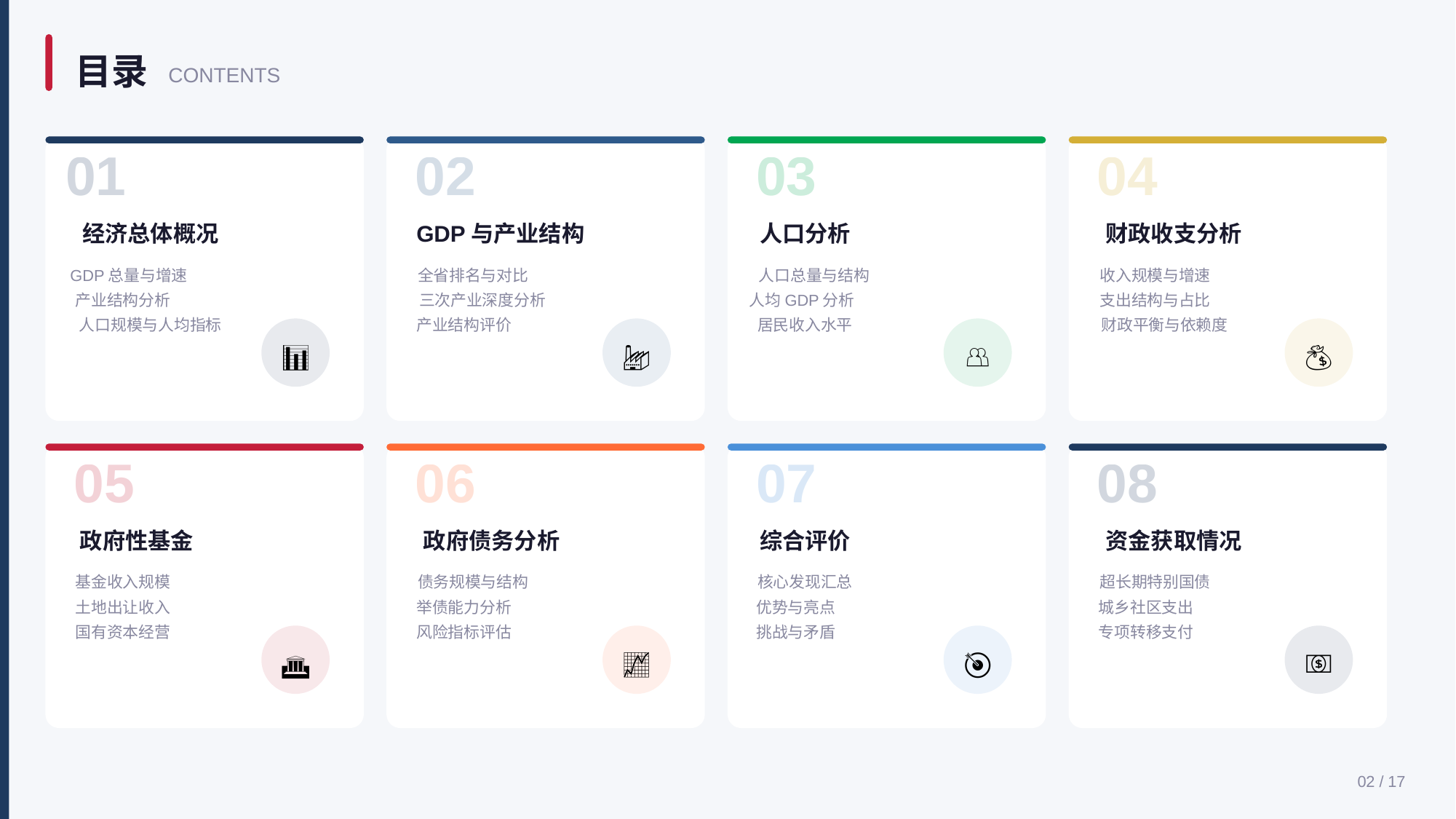

目录
CONTENTS

01
经济总体概况
GDP总量与增速
产业结构分析
人口规模与人均指标

📊

02
GDP与产业结构
全省排名与对比
三次产业深度分析
产业结构评价

🏭

03
人口分析
人口总量与结构
人均GDP分析
居民收入水平

👥

04
财政收支分析
收入规模与增速
支出结构与占比
财政平衡与依赖度

💰

05
政府性基金
基金收入规模
土地出让收入
国有资本经营

🏛️

06
政府债务分析
债务规模与结构
举债能力分析
风险指标评估

📈

07
综合评价
核心发现汇总
优势与亮点
挑战与矛盾

🎯

08
资金获取情况
超长期特别国债
城乡社区支出
专项转移支付

💵
02 / 17